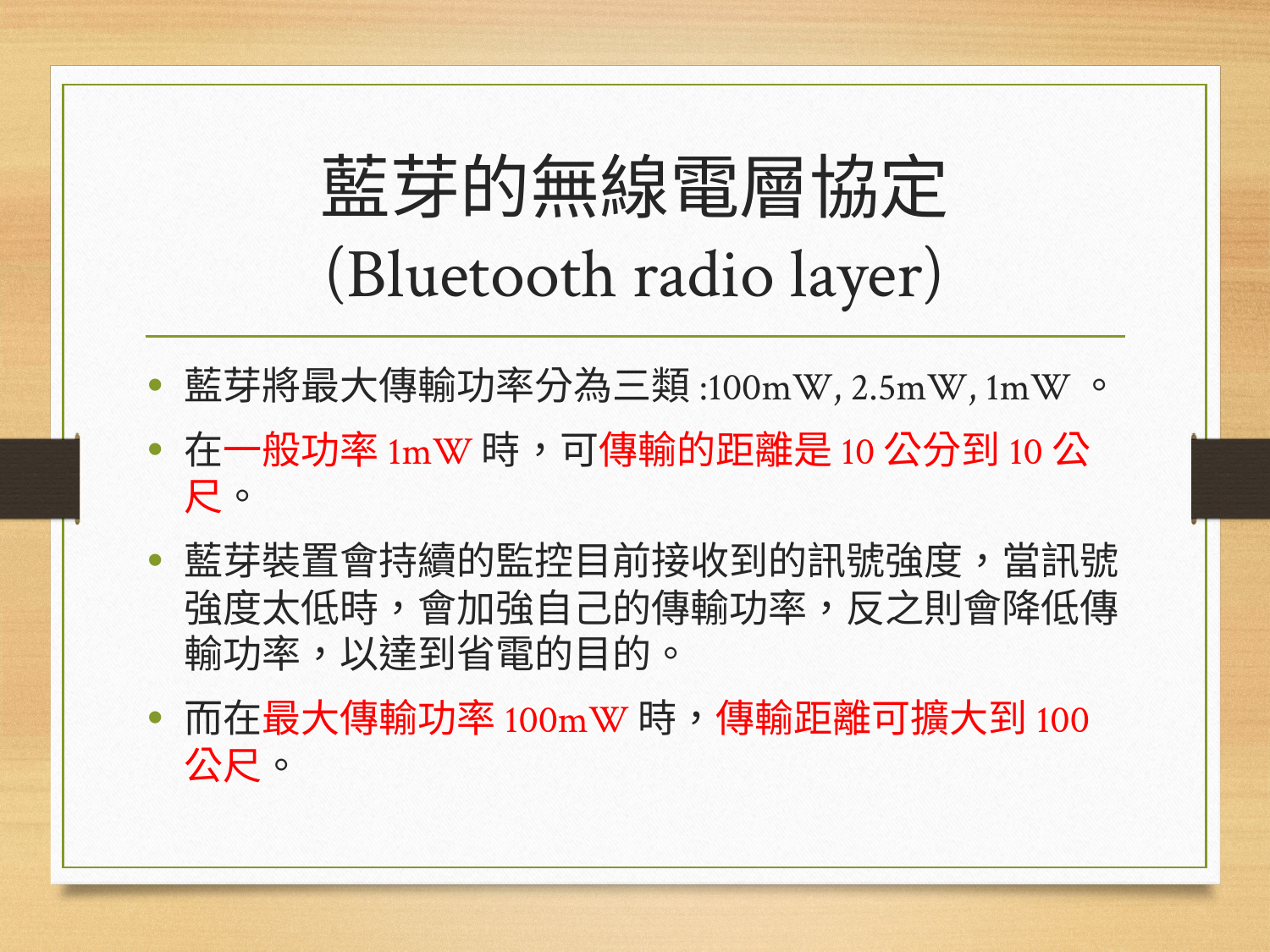

# 藍芽的無線電層協定 (Bluetooth radio layer)
藍芽將最大傳輸功率分為三類:100mW, 2.5mW, 1mW。
在一般功率1mW時，可傳輸的距離是10公分到10公尺。
藍芽裝置會持續的監控目前接收到的訊號強度，當訊號強度太低時，會加強自己的傳輸功率，反之則會降低傳輸功率，以達到省電的目的。
而在最大傳輸功率100mW時，傳輸距離可擴大到100公尺。